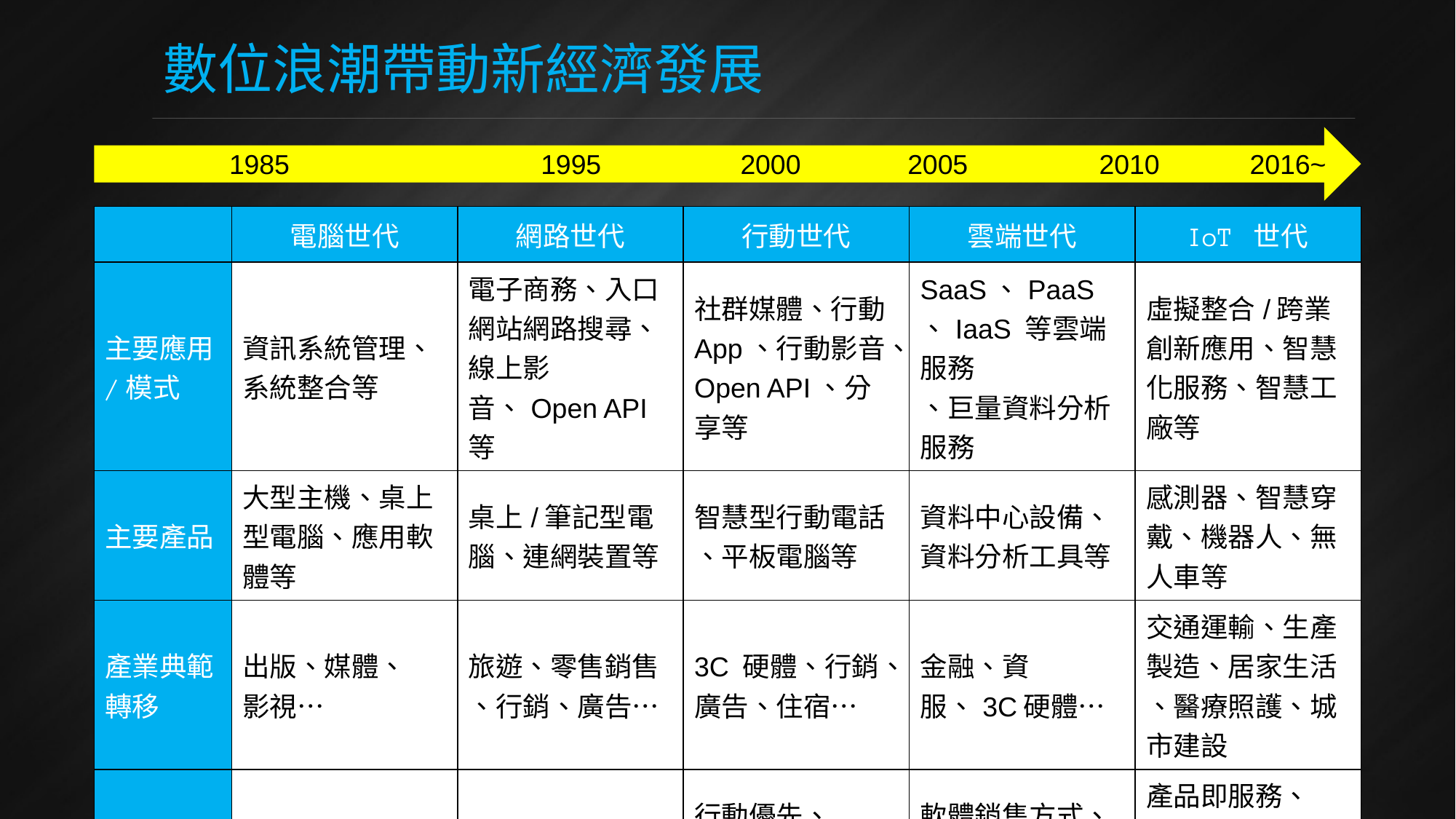

# 數位浪潮帶動新經濟發展

1985
1995
2000
2005
2010
2016~
|  | 電腦世代 | 網路世代 | 行動世代 | 雲端世代 | IoT 世代 |
| --- | --- | --- | --- | --- | --- |
| 主要應用/模式 | 資訊系統管理、 系統整合等 | 電子商務、入口網站網路搜尋、線上影音、Open API 等 | 社群媒體、行動 App、行動影音、Open API、分享等 | SaaS、PaaS、IaaS 等雲端服務 、巨量資料分析服務 | 虛擬整合/跨業創新應用、智慧化服務、智慧工廠等 |
| 主要產品 | 大型主機、桌上 型電腦、應用軟 體等 | 桌上/筆記型電腦、連網裝置等 | 智慧型行動電話 、平板電腦等 | 資料中心設備、 資料分析工具等 | 感測器、智慧穿戴、機器人、無人車等 |
| 產業典範轉移 | 出版、媒體、 影視… | 旅遊、零售銷售 、行銷、廣告… | 3C 硬體、行銷、廣告、住宿… | 金融、資服、3C硬體… | 交通運輸、生產製造、居家生活 、醫療照護、城市建設 |
| 重大改變 | Wintel 架構 | 網路服務興起 消費習慣改變 | 行動優先、 軟體使用地點 改變 | 軟體銷售方式、 軟體開發方式 改變 | 產品即服務、 軟硬整合、異業整合、世代整合、實體與網路整合 |